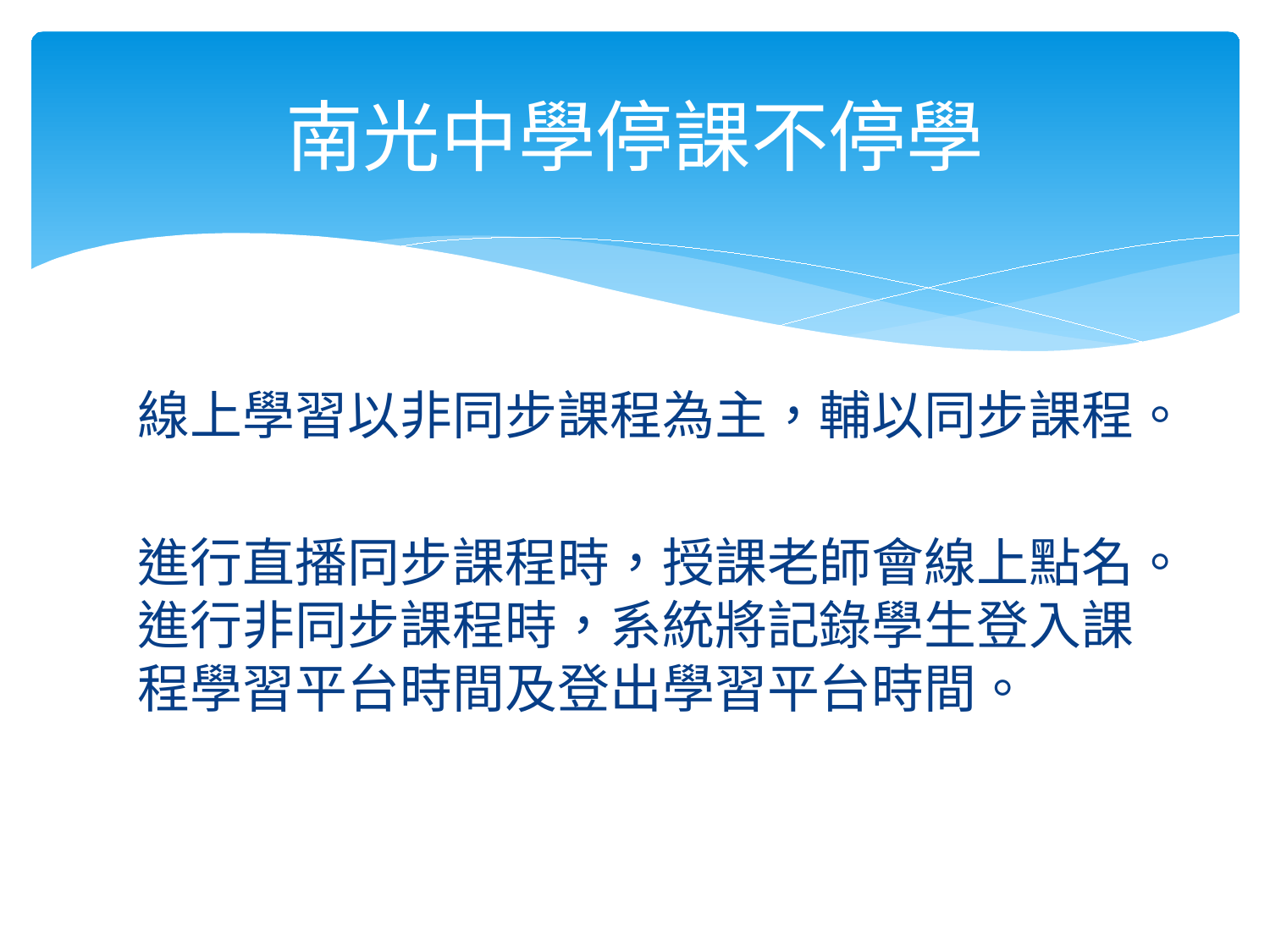

# 南光中學停課不停學
線上學習以非同步課程為主，輔以同步課程。

進行直播同步課程時，授課老師會線上點名。進行非同步課程時，系統將記錄學生登入課程學習平台時間及登出學習平台時間。